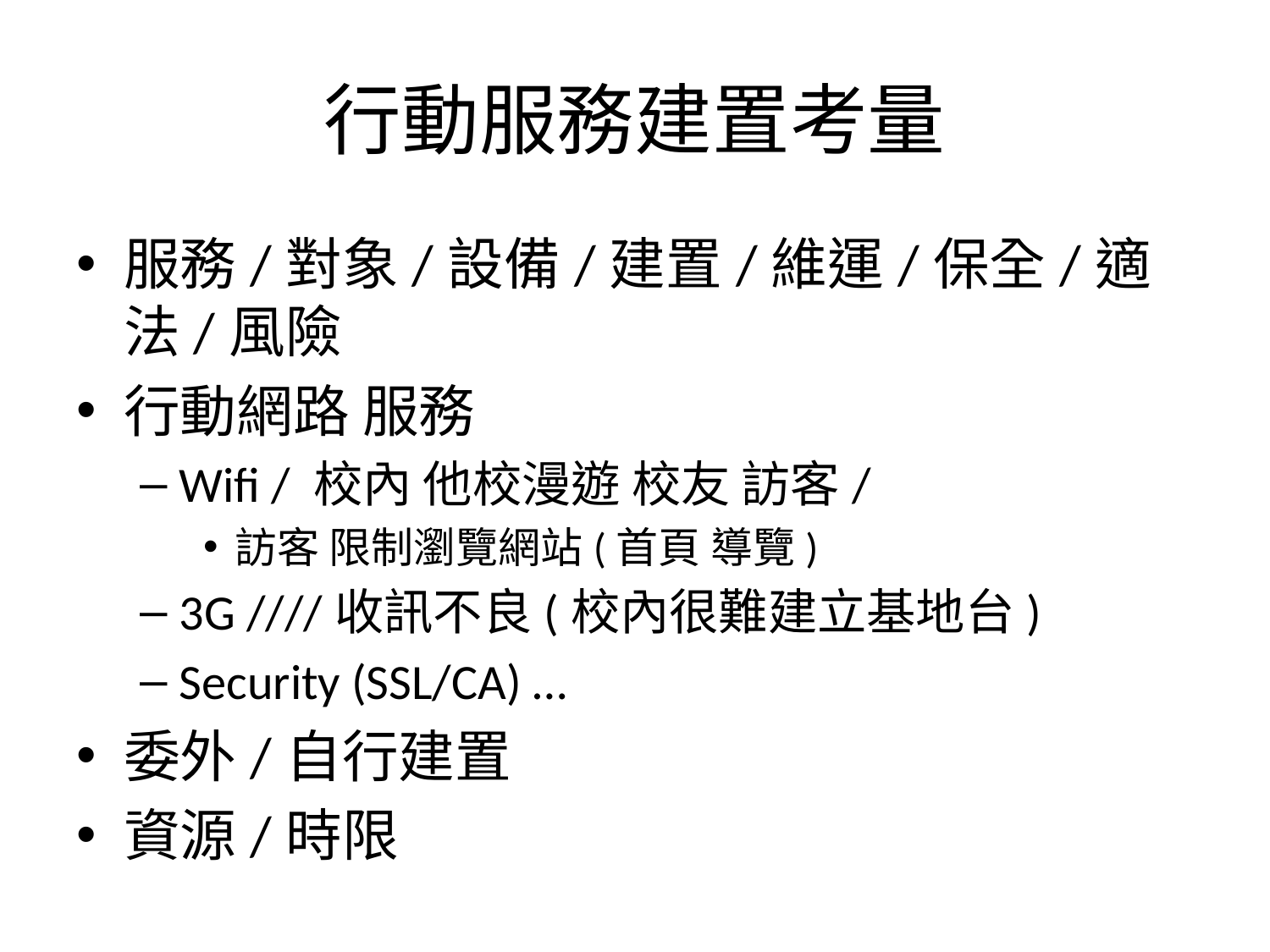

# 行動服務建置考量
服務/對象/設備/建置/維運/保全/適法/風險
行動網路 服務
Wifi / 校內 他校漫遊 校友 訪客/
訪客 限制瀏覽網站(首頁 導覽)
3G ////收訊不良(校內很難建立基地台)
Security (SSL/CA) …
委外/自行建置
資源/時限